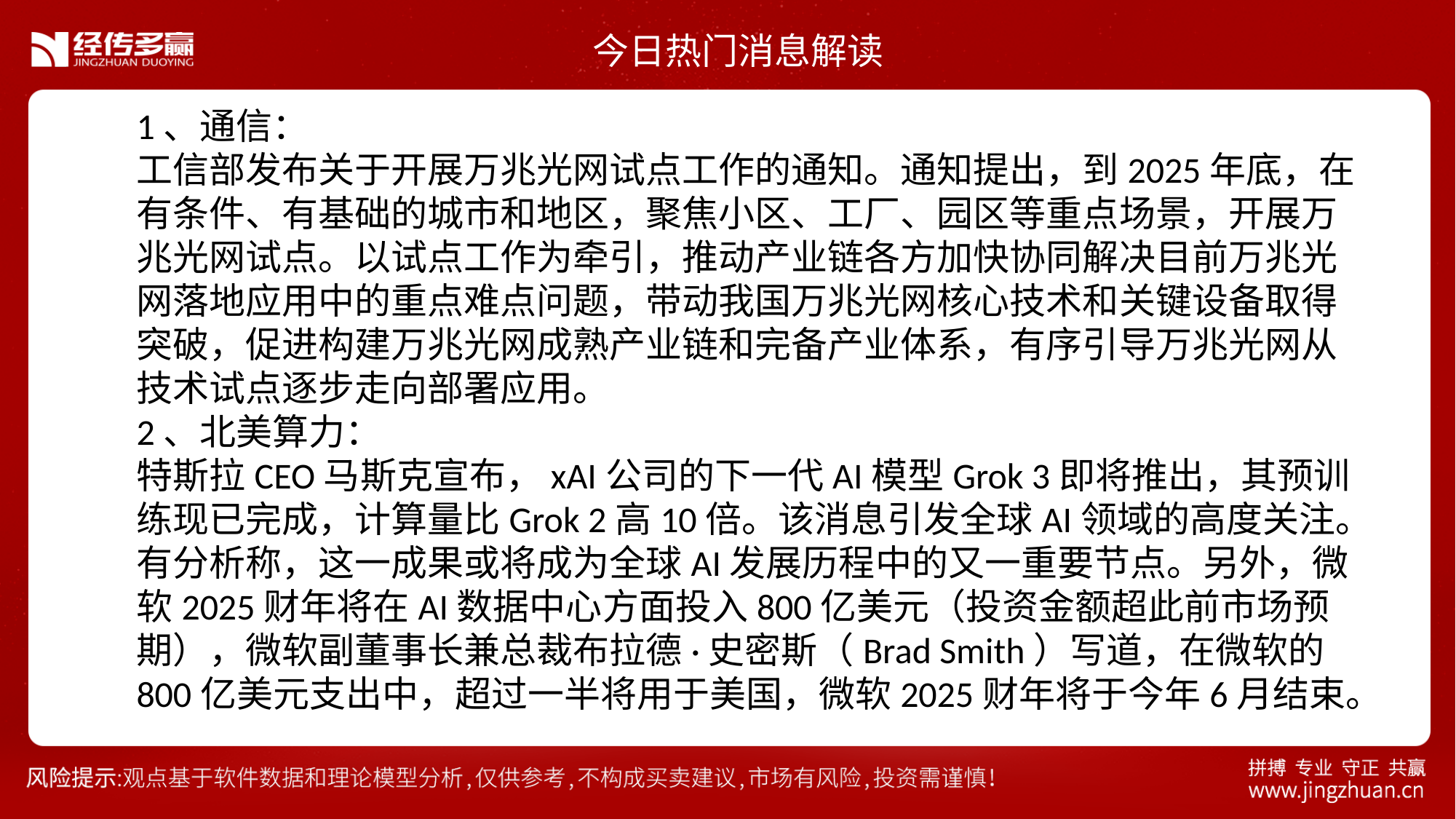

今日热门消息解读
1、通信：
工信部发布关于开展万兆光网试点工作的通知。通知提出，到2025年底，在有条件、有基础的城市和地区，聚焦小区、工厂、园区等重点场景，开展万兆光网试点。以试点工作为牵引，推动产业链各方加快协同解决目前万兆光网落地应用中的重点难点问题，带动我国万兆光网核心技术和关键设备取得突破，促进构建万兆光网成熟产业链和完备产业体系，有序引导万兆光网从技术试点逐步走向部署应用。
2、北美算力：
特斯拉CEO马斯克宣布，xAI公司的下一代AI模型Grok 3即将推出，其预训练现已完成，计算量比Grok 2高10倍。该消息引发全球AI领域的高度关注。有分析称，这一成果或将成为全球AI发展历程中的又一重要节点。另外，微软2025财年将在AI数据中心方面投入800亿美元（投资金额超此前市场预期），微软副董事长兼总裁布拉德·史密斯（Brad Smith）写道，在微软的800亿美元支出中，超过一半将用于美国，微软2025财年将于今年6月结束。